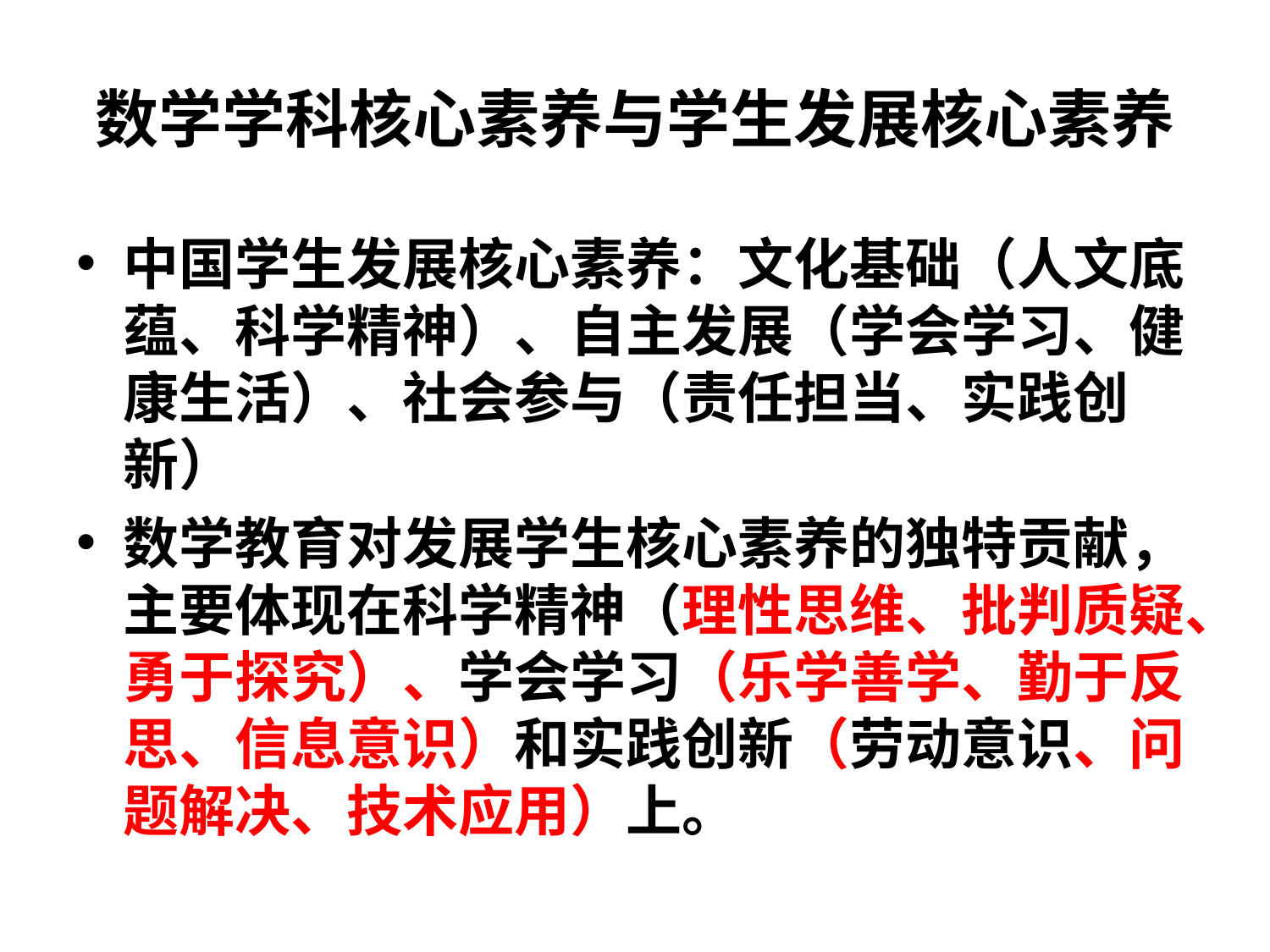

# 数学学科核心素养与学生发展核心素养
中国学生发展核心素养：文化基础（人文底蕴、科学精神）、自主发展（学会学习、健康生活）、社会参与（责任担当、实践创新）
数学教育对发展学生核心素养的独特贡献，主要体现在科学精神（理性思维、批判质疑、勇于探究）、学会学习（乐学善学、勤于反思、信息意识）和实践创新（劳动意识、问题解决、技术应用）上。